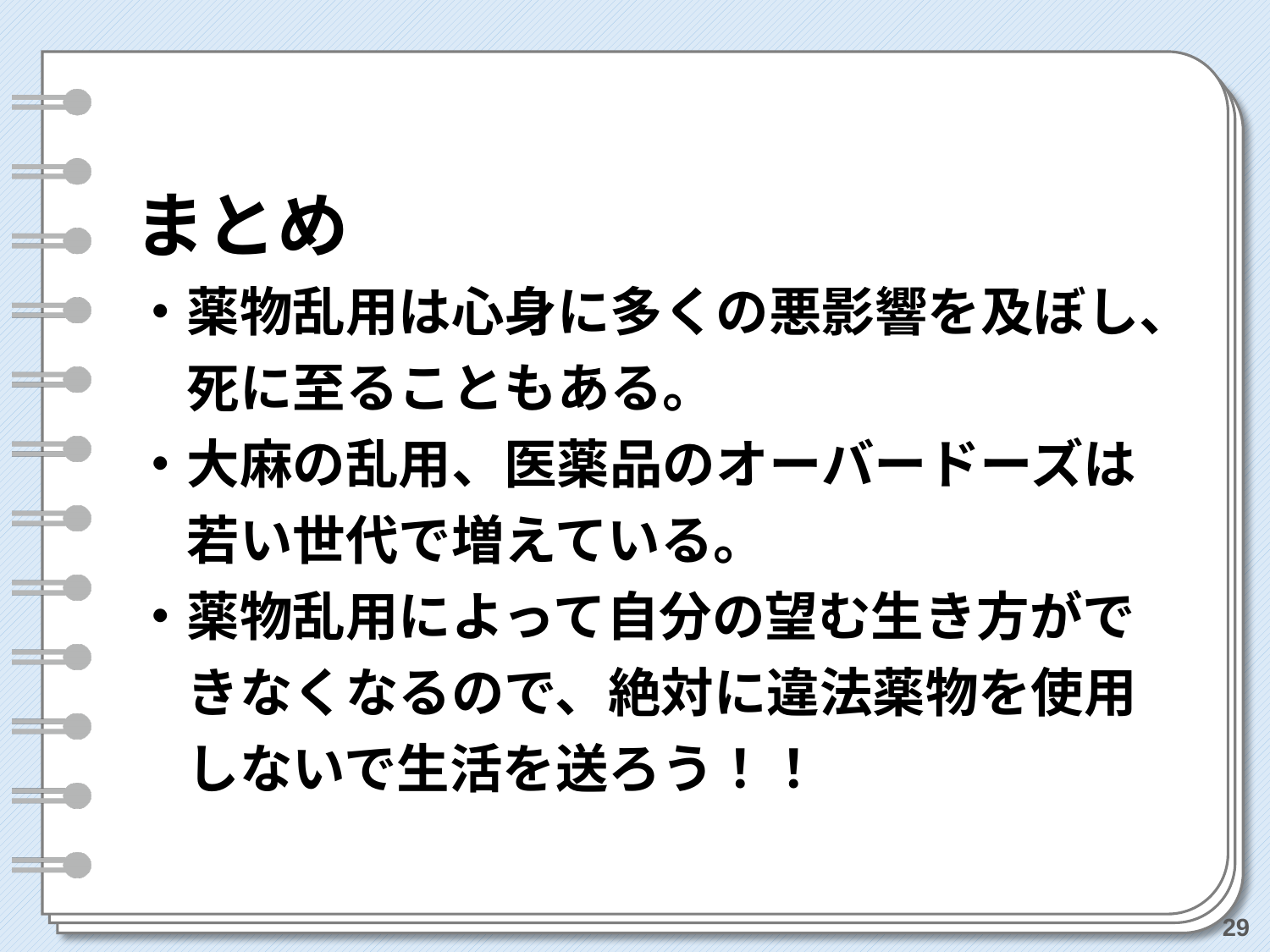

まとめ
・薬物乱用は心身に多くの悪影響を及ぼし、
　死に至ることもある。
・大麻の乱用、医薬品のオーバードーズは
　若い世代で増えている。
・薬物乱用によって自分の望む生き方がで
　きなくなるので、絶対に違法薬物を使用
　しないで生活を送ろう！！
29